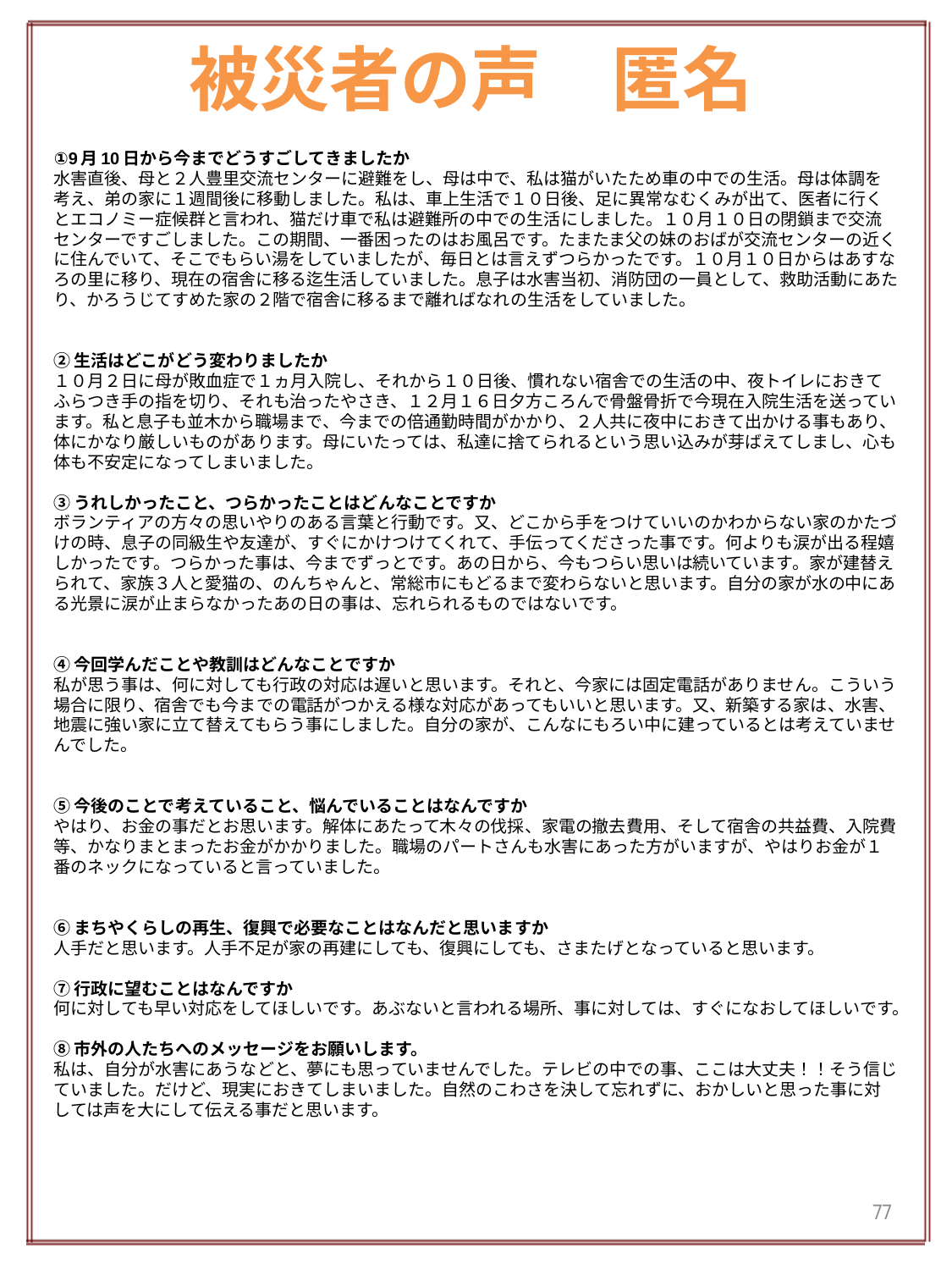

# 被災者の声　匿名
①9月10日から今までどうすごしてきましたか
水害直後、母と２人豊里交流センターに避難をし、母は中で、私は猫がいたため車の中での生活。母は体調を考え、弟の家に１週間後に移動しました。私は、車上生活で１０日後、足に異常なむくみが出て、医者に行くとエコノミー症候群と言われ、猫だけ車で私は避難所の中での生活にしました。１０月１０日の閉鎖まで交流センターですごしました。この期間、一番困ったのはお風呂です。たまたま父の妹のおばが交流センターの近くに住んでいて、そこでもらい湯をしていましたが、毎日とは言えずつらかったです。１０月１０日からはあすなろの里に移り、現在の宿舎に移る迄生活していました。息子は水害当初、消防団の一員として、救助活動にあたり、かろうじてすめた家の２階で宿舎に移るまで離ればなれの生活をしていました。

②生活はどこがどう変わりましたか
１０月２日に母が敗血症で１ヵ月入院し、それから１０日後、慣れない宿舎での生活の中、夜トイレにおきてふらつき手の指を切り、それも治ったやさき、１２月１６日夕方ころんで骨盤骨折で今現在入院生活を送っています。私と息子も並木から職場まで、今までの倍通勤時間がかかり、２人共に夜中におきて出かける事もあり、体にかなり厳しいものがあります。母にいたっては、私達に捨てられるという思い込みが芽ばえてしまし、心も体も不安定になってしまいました。

③うれしかったこと、つらかったことはどんなことですか
ボランティアの方々の思いやりのある言葉と行動です。又、どこから手をつけていいのかわからない家のかたづけの時、息子の同級生や友達が、すぐにかけつけてくれて、手伝ってくださった事です。何よりも涙が出る程嬉しかったです。つらかった事は、今までずっとです。あの日から、今もつらい思いは続いています。家が建替えられて、家族３人と愛猫の、のんちゃんと、常総市にもどるまで変わらないと思います。自分の家が水の中にある光景に涙が止まらなかったあの日の事は、忘れられるものではないです。

④今回学んだことや教訓はどんなことですか
私が思う事は、何に対しても行政の対応は遅いと思います。それと、今家には固定電話がありません。こういう場合に限り、宿舎でも今までの電話がつかえる様な対応があってもいいと思います。又、新築する家は、水害、地震に強い家に立て替えてもらう事にしました。自分の家が、こんなにもろい中に建っているとは考えていませんでした。

⑤今後のことで考えていること、悩んでいることはなんですか
やはり、お金の事だとお思います。解体にあたって木々の伐採、家電の撤去費用、そして宿舎の共益費、入院費等、かなりまとまったお金がかかりました。職場のパートさんも水害にあった方がいますが、やはりお金が１番のネックになっていると言っていました。

⑥まちやくらしの再生、復興で必要なことはなんだと思いますか
人手だと思います。人手不足が家の再建にしても、復興にしても、さまたげとなっていると思います。

⑦行政に望むことはなんですか
何に対しても早い対応をしてほしいです。あぶないと言われる場所、事に対しては、すぐになおしてほしいです。

⑧市外の人たちへのメッセージをお願いします。
私は、自分が水害にあうなどと、夢にも思っていませんでした。テレビの中での事、ここは大丈夫！！そう信じていました。だけど、現実におきてしまいました。自然のこわさを決して忘れずに、おかしいと思った事に対しては声を大にして伝える事だと思います。

77